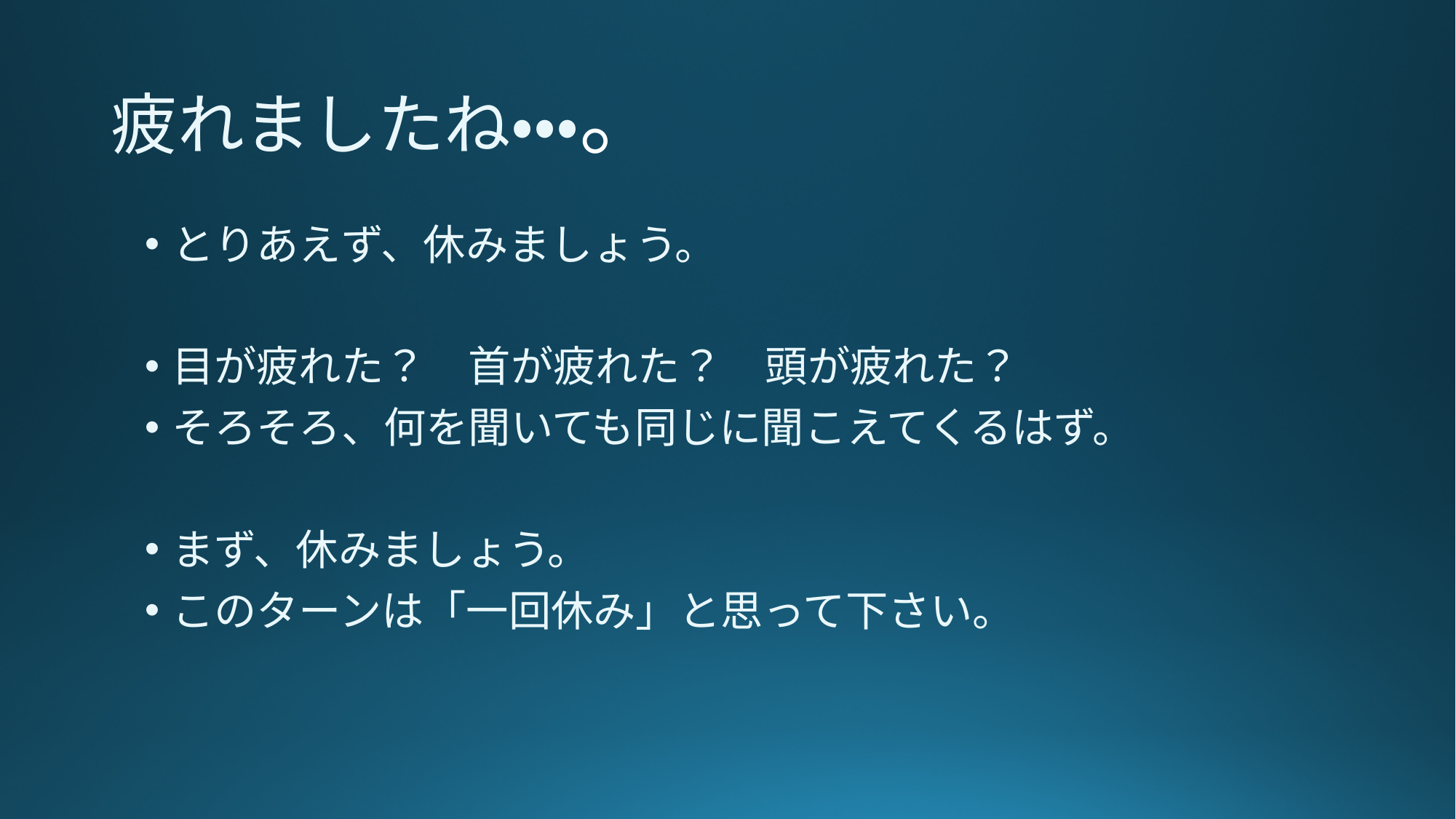

# 疲れましたね・・・。
とりあえず、休みましょう。

目が疲れた？　首が疲れた？　頭が疲れた？
そろそろ、何を聞いても同じに聞こえてくるはず。

まず、休みましょう。
このターンは「一回休み」と思って下さい。